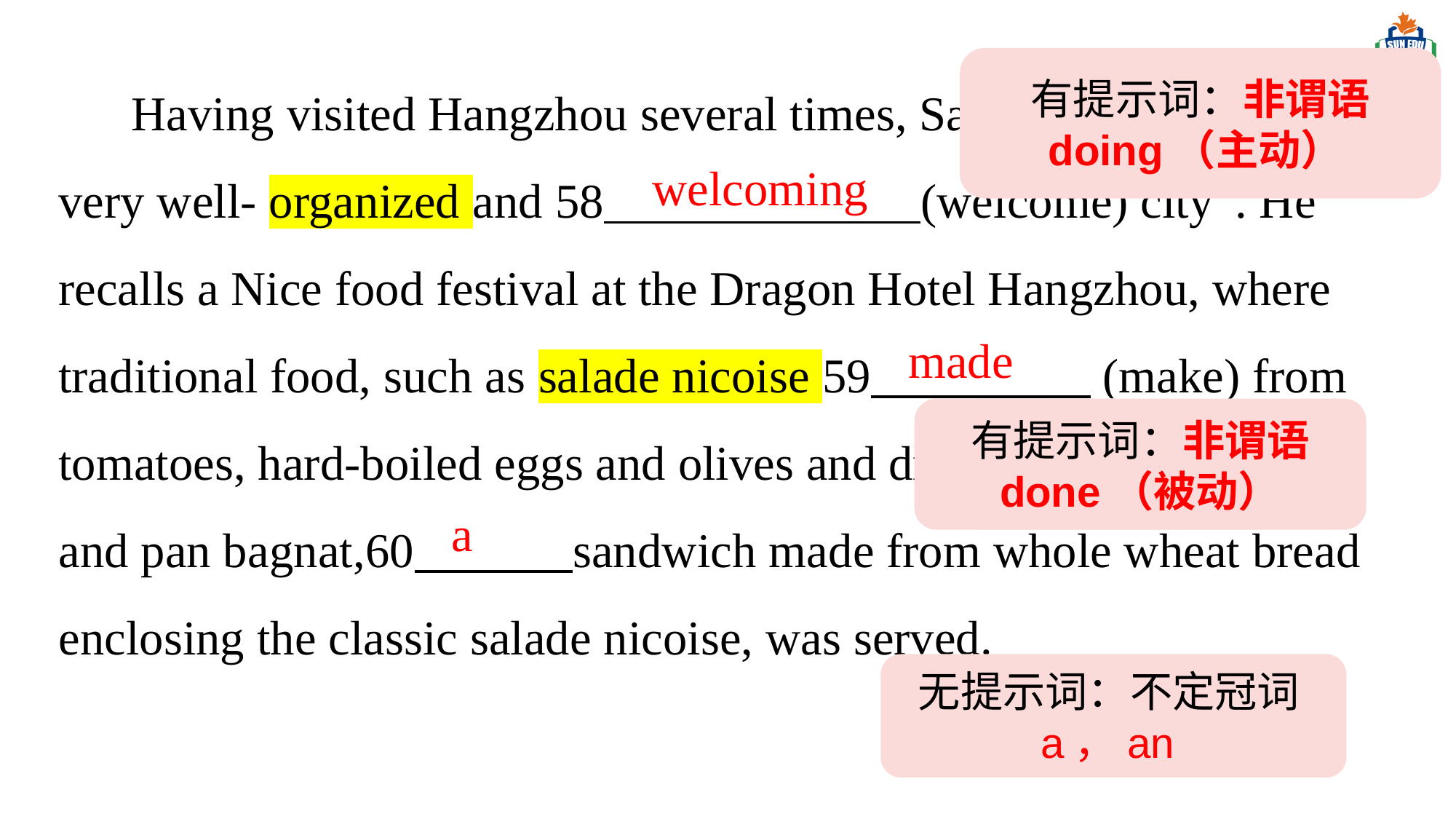

Having visited Hangzhou several times, Salles describes it as “a very well- organized and 58                          (welcome) city”. He recalls a Nice food festival at the Dragon Hotel Hangzhou, where traditional food, such as salade nicoise 59                   (make) from tomatoes, hard-boiled eggs and olives and dressed with olive oil, and pan bagnat,60             sandwich made from whole wheat bread enclosing the classic salade nicoise, was served.

有提示词：非谓语
doing（主动）

welcoming
made

有提示词：非谓语
done（被动）

a
无提示词：不定冠词
a，an